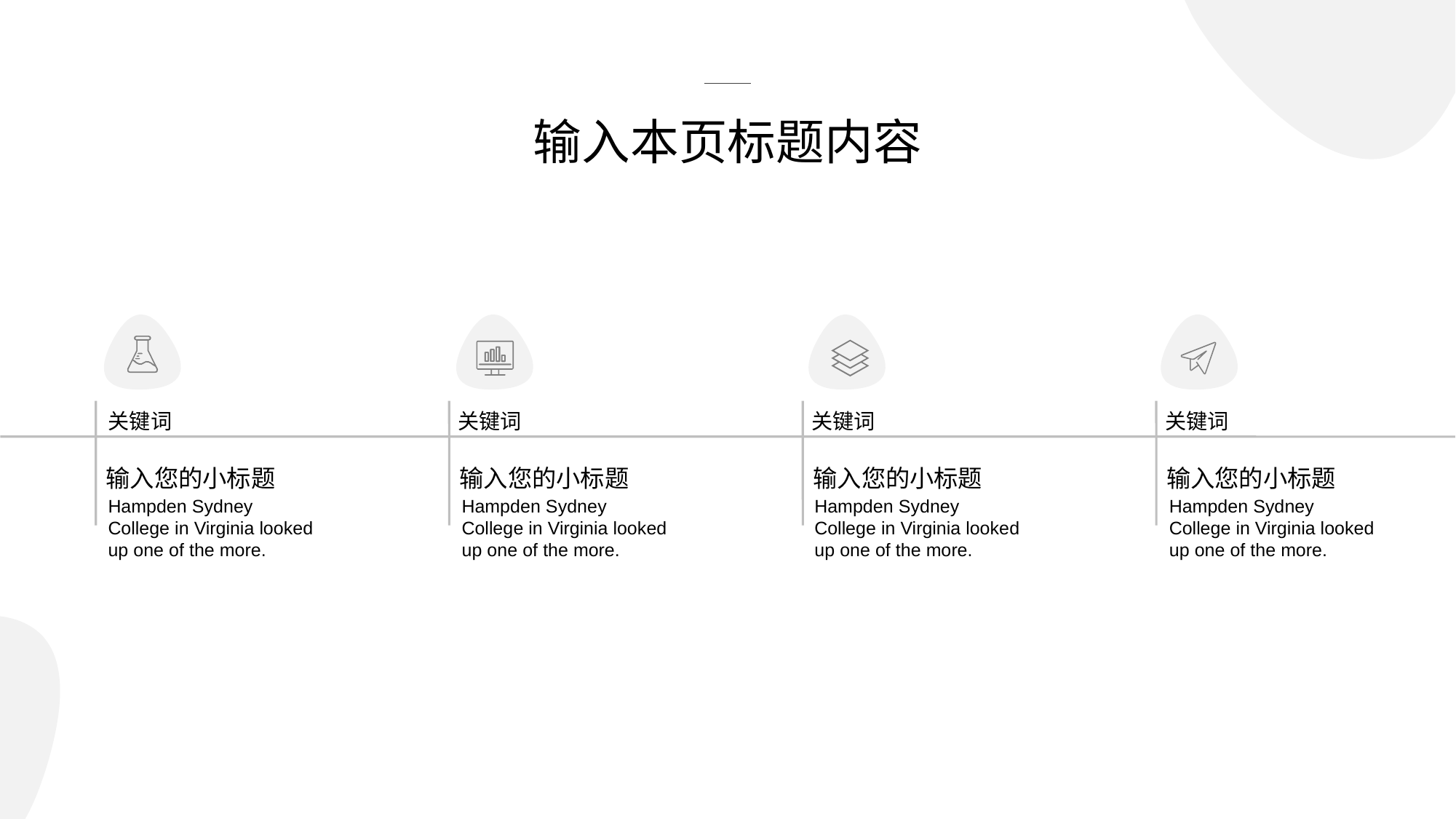

输入本页标题内容

关键词
关键词
关键词
关键词

输入您的小标题
输入您的小标题
输入您的小标题
输入您的小标题
Hampden Sydney College in Virginia looked up one of the more.
Hampden Sydney College in Virginia looked up one of the more.
Hampden Sydney College in Virginia looked up one of the more.
Hampden Sydney College in Virginia looked up one of the more.